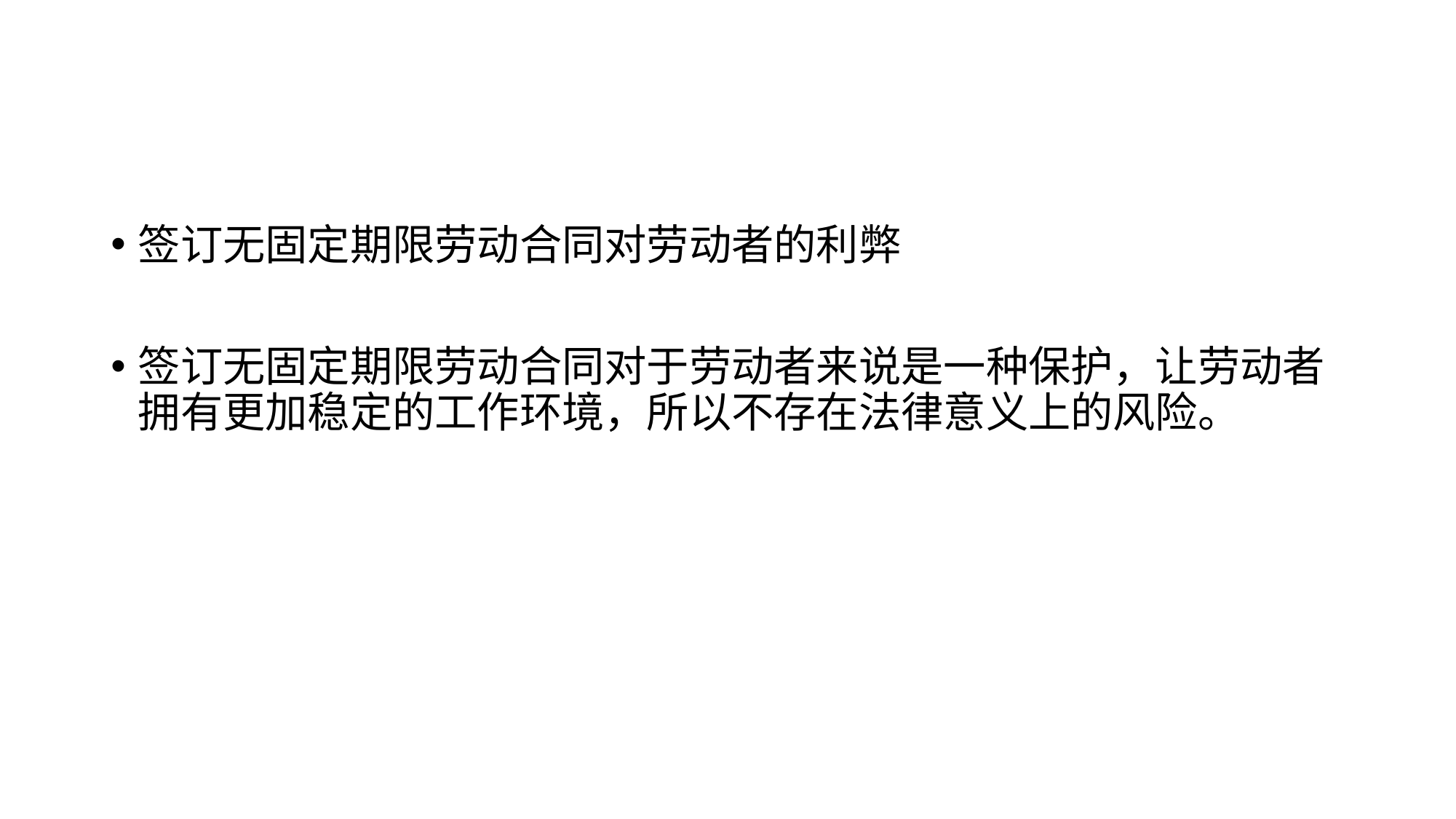

#
签订无固定期限劳动合同对劳动者的利弊

签订无固定期限劳动合同对于劳动者来说是一种保护，让劳动者拥有更加稳定的工作环境，所以不存在法律意义上的风险。